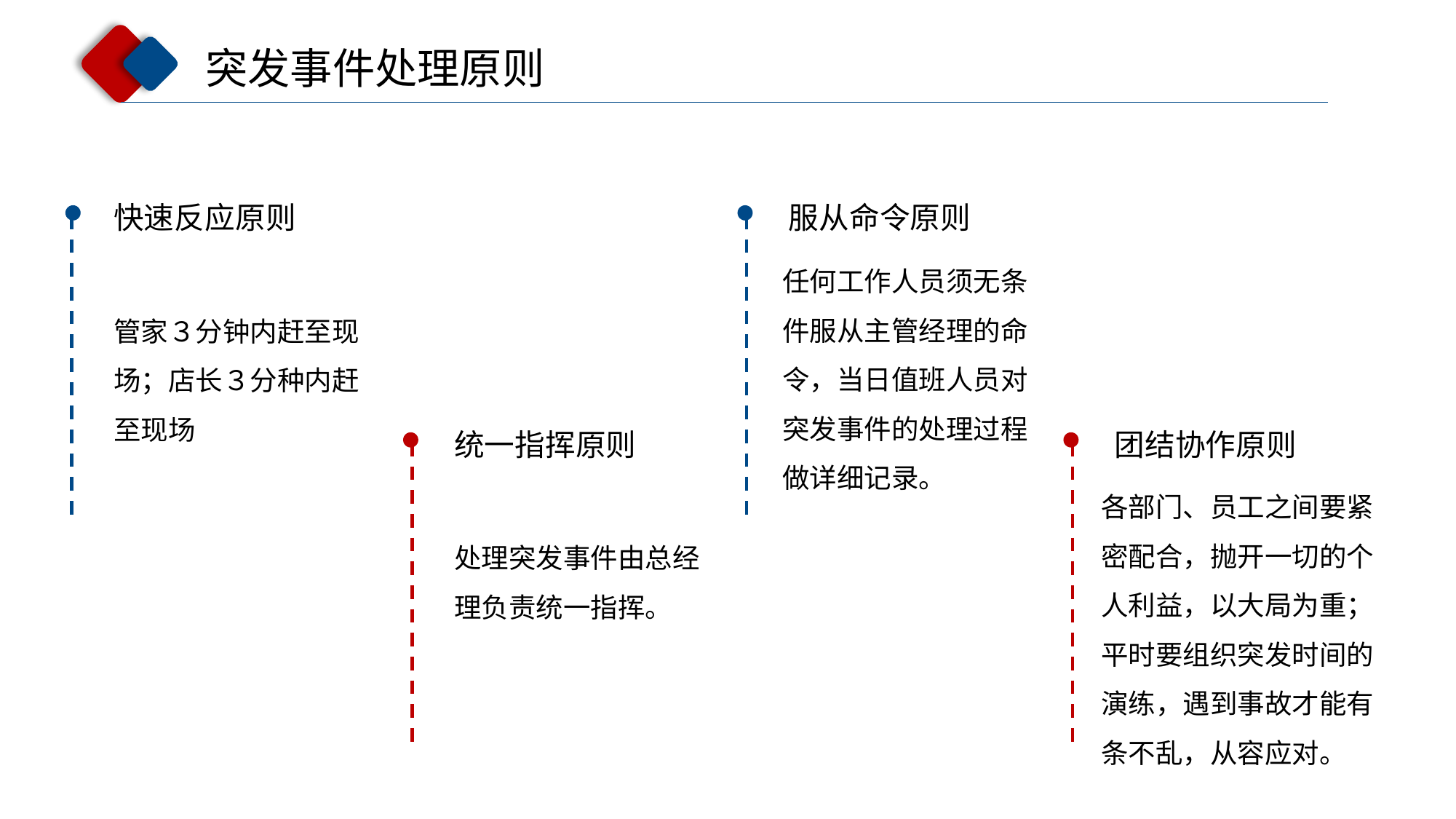

突发事件处理原则
快速反应原则
服从命令原则

任何工作人员须无条件服从主管经理的命令，当日值班人员对突发事件的处理过程做详细记录。
管家３分钟内赶至现场；店长３分种内赶至现场
统一指挥原则
团结协作原则

各部门、员工之间要紧密配合，抛开一切的个人利益，以大局为重；
平时要组织突发时间的演练，遇到事故才能有条不乱，从容应对。
处理突发事件由总经理负责统一指挥。